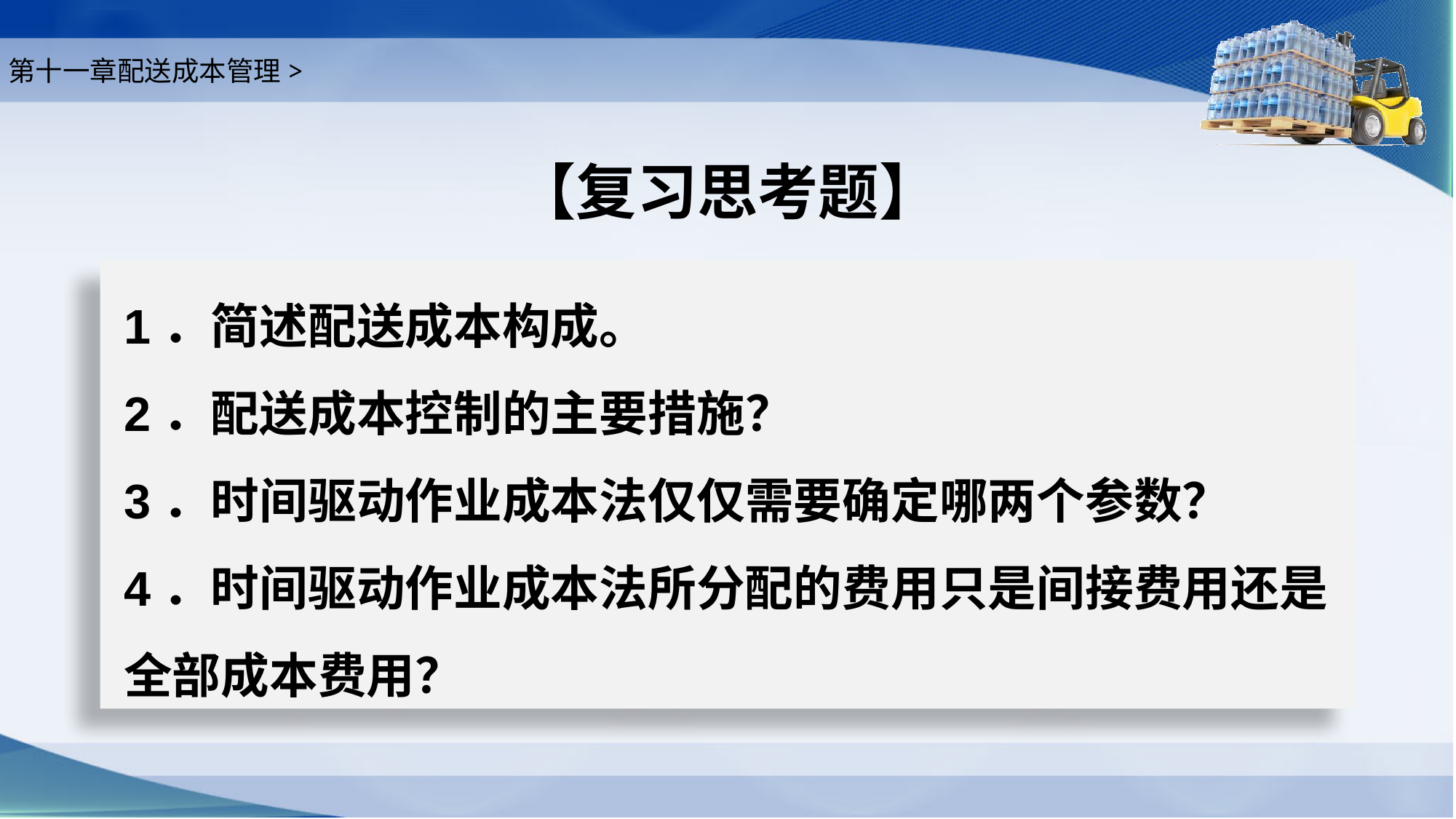

第十一章配送成本管理>
# 【复习思考题】
1．简述配送成本构成。
2．配送成本控制的主要措施？
3．时间驱动作业成本法仅仅需要确定哪两个参数？
4．时间驱动作业成本法所分配的费用只是间接费用还是全部成本费用？